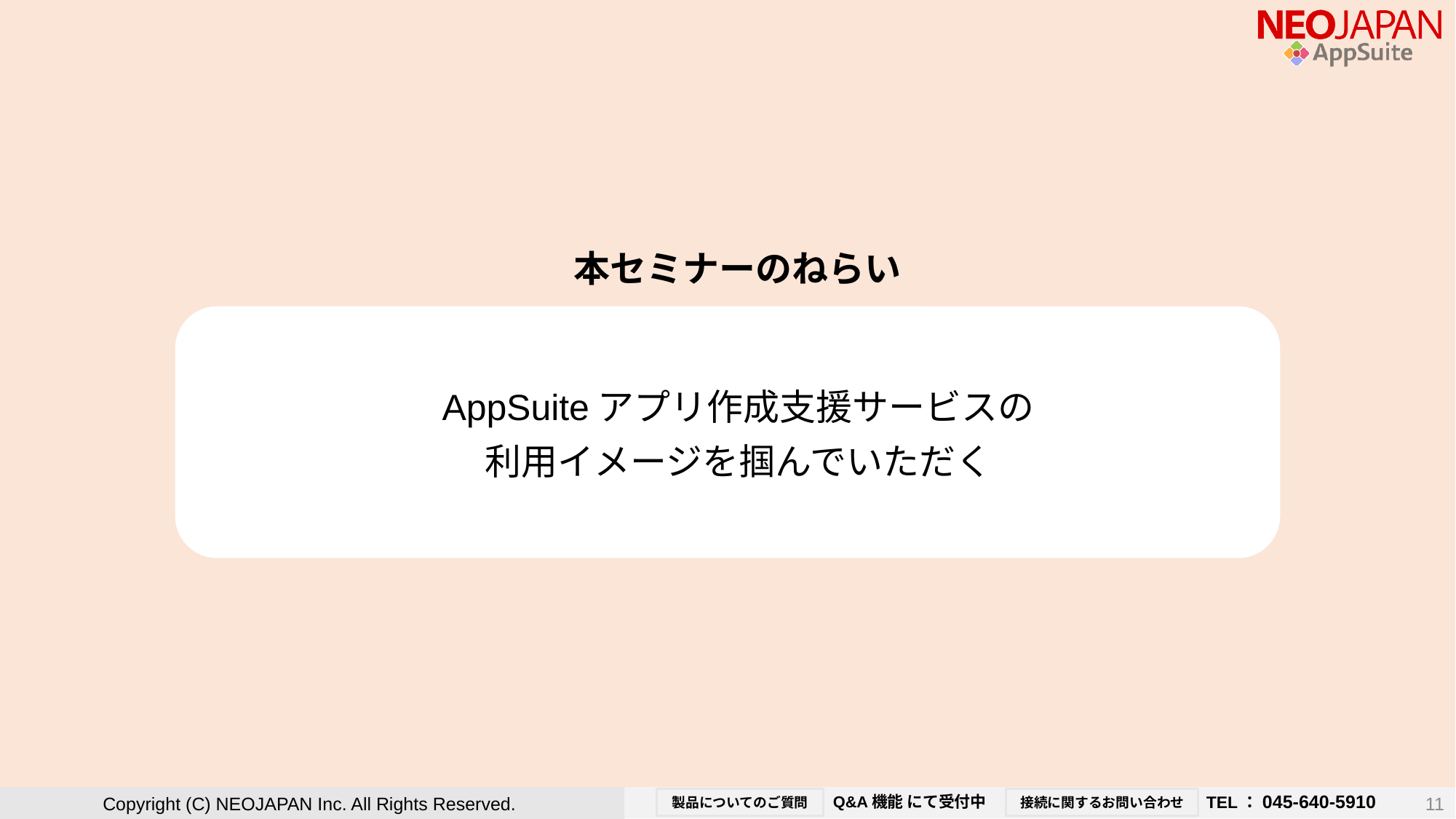

本セミナーのねらい

AppSuiteアプリ作成支援サービスの
利用イメージを掴んでいただく

11